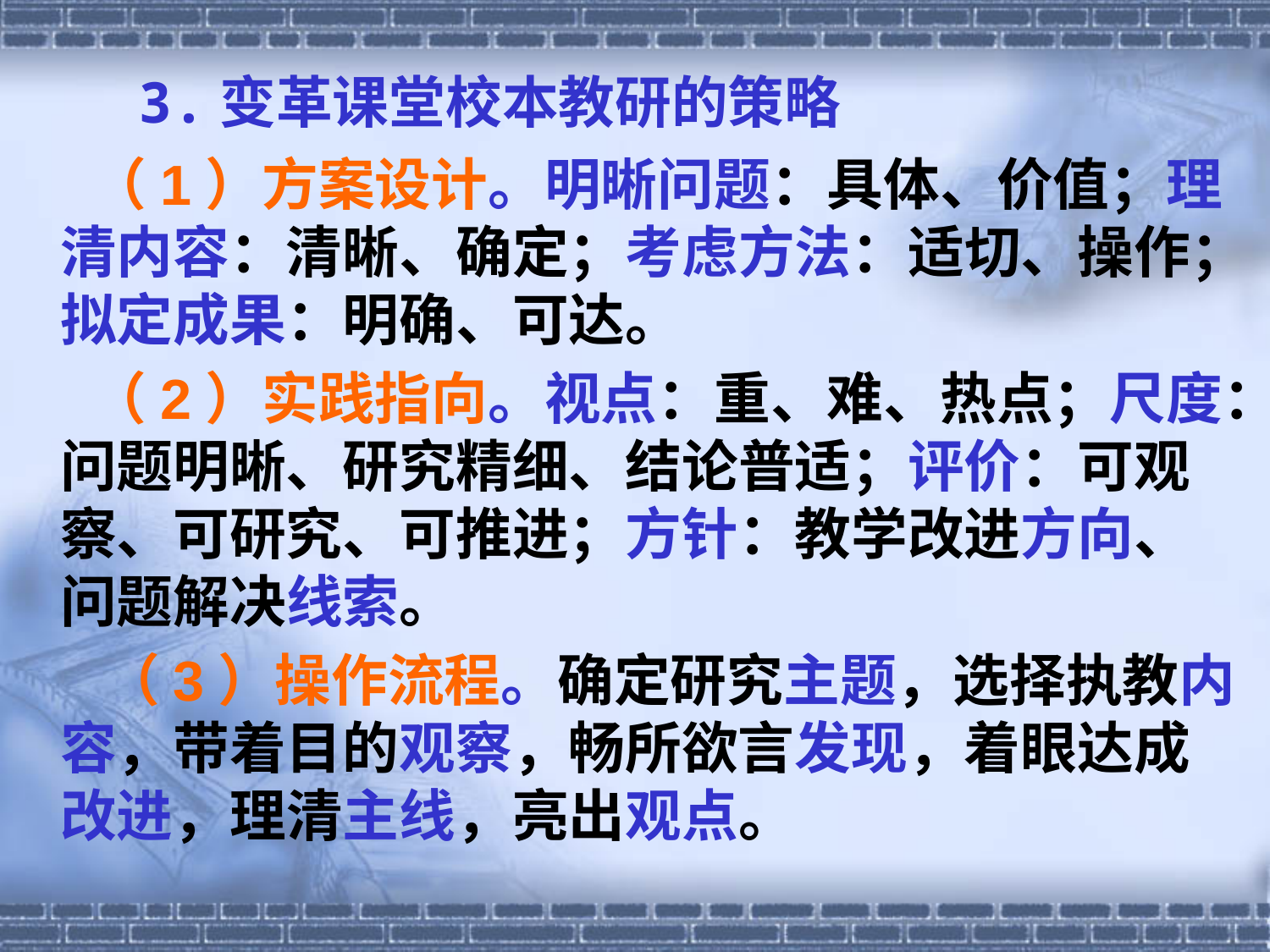

3.变革课堂校本教研的策略
     （1）方案设计。明晰问题：具体、价值；理清内容：清晰、确定；考虑方法：适切、操作；拟定成果：明确、可达。
     （2）实践指向。视点：重、难、热点；尺度：问题明晰、研究精细、结论普适；评价：可观察、可研究、可推进；方针：教学改进方向、问题解决线索。
      （3）操作流程。确定研究主题，选择执教内容，带着目的观察，畅所欲言发现，着眼达成改进，理清主线，亮出观点。